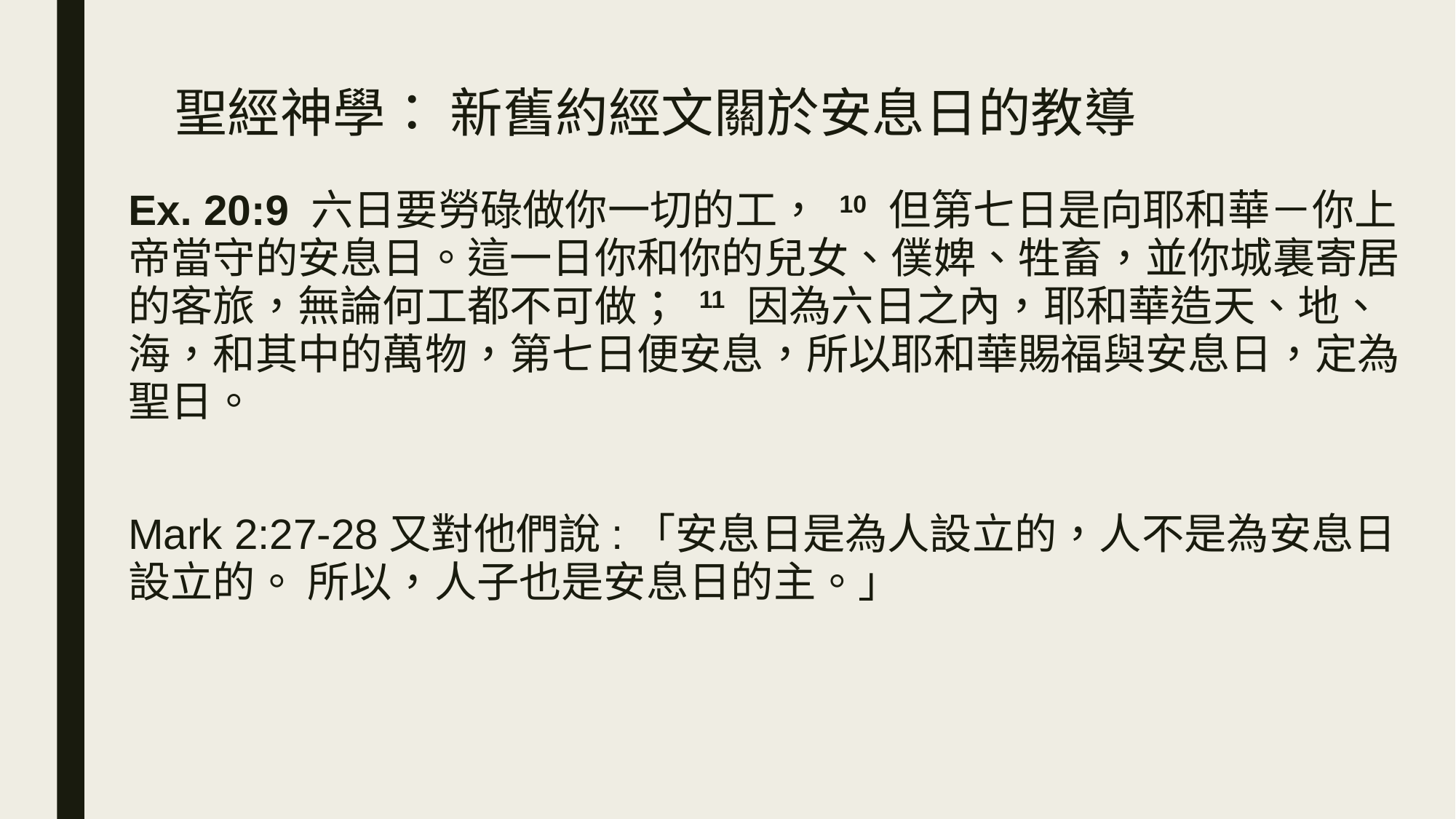

# 聖經神學： 新舊約經文關於安息日的教導
Ex. 20:9 六日要勞碌做你一切的工， 10 但第七日是向耶和華－你上帝當守的安息日。這一日你和你的兒女、僕婢、牲畜，並你城裏寄居的客旅，無論何工都不可做； 11 因為六日之內，耶和華造天、地、海，和其中的萬物，第七日便安息，所以耶和華賜福與安息日，定為聖日。

Mark 2:27-28又對他們說:「安息日是為人設立的，人不是為安息日設立的。 所以，人子也是安息日的主。」